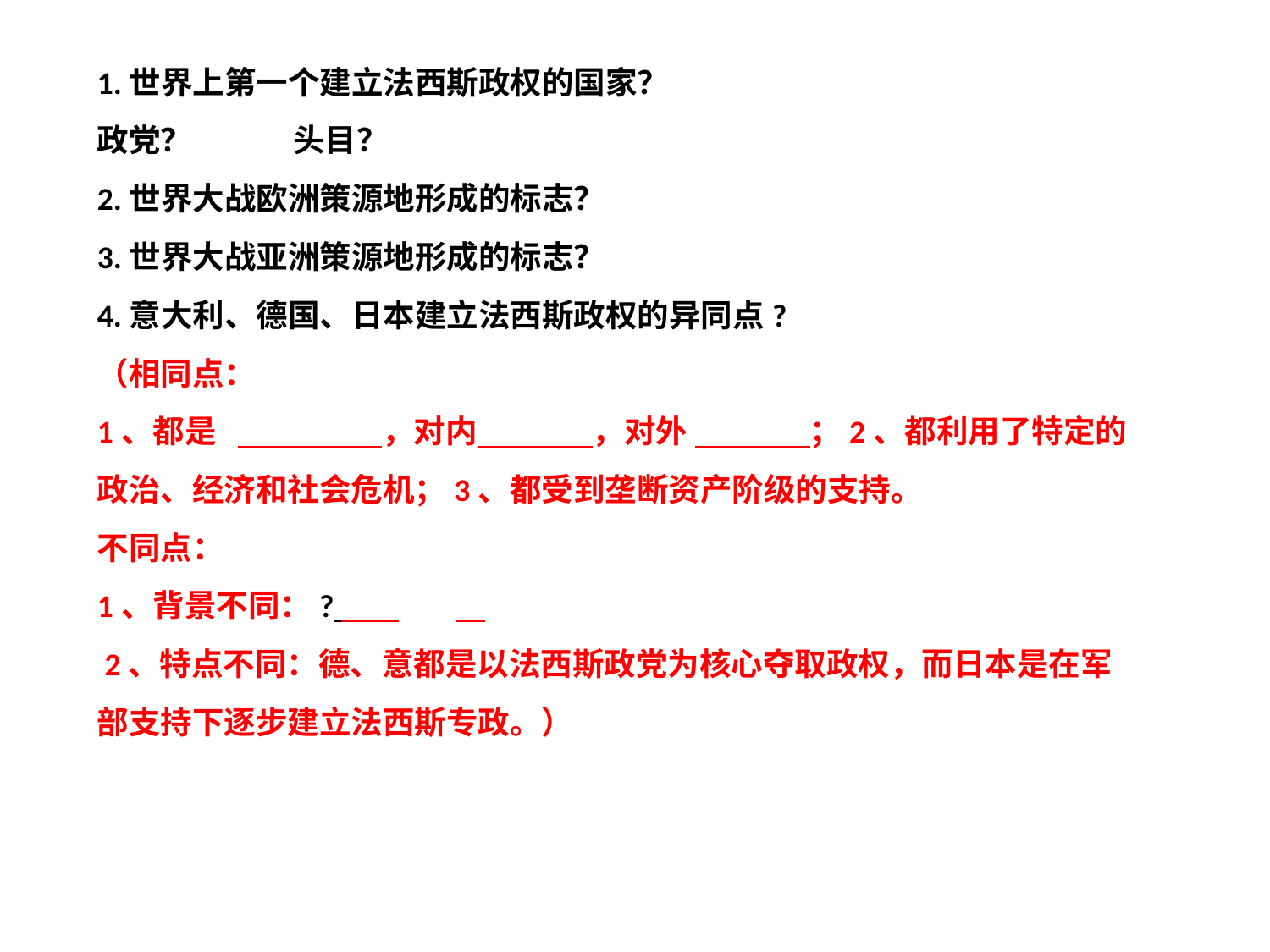

1.世界上第一个建立法西斯政权的国家？
政党？              头目？
2.世界大战欧洲策源地形成的标志？
3.世界大战亚洲策源地形成的标志？
4.意大利、德国、日本建立法西斯政权的异同点?
（相同点：
1、都是                       ，对内                ，对外                 ；2、都利用了特定的政治、经济和社会危机；3、都受到垄断资产阶级的支持。
不同点：
1、背景不同：?
 2、特点不同：德、意都是以法西斯政党为核心夺取政权，而日本是在军部支持下逐步建立法西斯专政。）